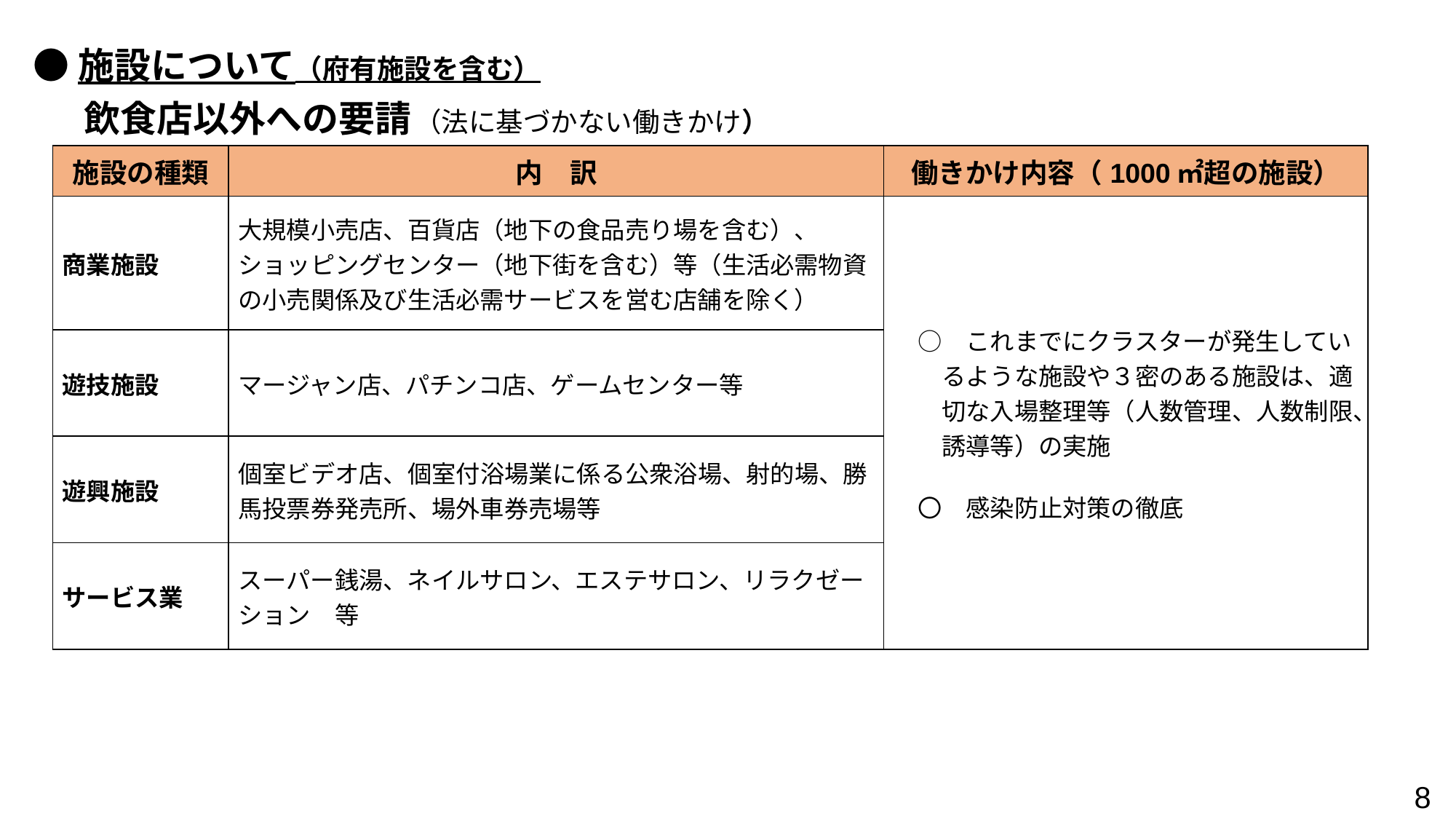

●施設について（府有施設を含む）
飲食店以外への要請
（法に基づかない働きかけ）
| 施設の種類 | 内　訳 | 働きかけ内容（1000㎡超の施設） |
| --- | --- | --- |
| 商業施設 | 大規模小売店、百貨店（地下の食品売り場を含む）、ショッピングセンター（地下街を含む）等（生活必需物資の小売関係及び生活必需サービスを営む店舗を除く） | ○　これまでにクラスターが発生してい 　　るような施設や３密のある施設は、適 　　切な入場整理等（人数管理、人数制限、 　　誘導等）の実施 　〇　感染防止対策の徹底 |
| 遊技施設 | マージャン店、パチンコ店、ゲームセンター等 |  |
| 遊興施設 | 個室ビデオ店、個室付浴場業に係る公衆浴場、射的場、勝馬投票券発売所、場外車券売場等 |  |
| サービス業 | スーパー銭湯、ネイルサロン、エステサロン、リラクゼーション　等 |  |
8